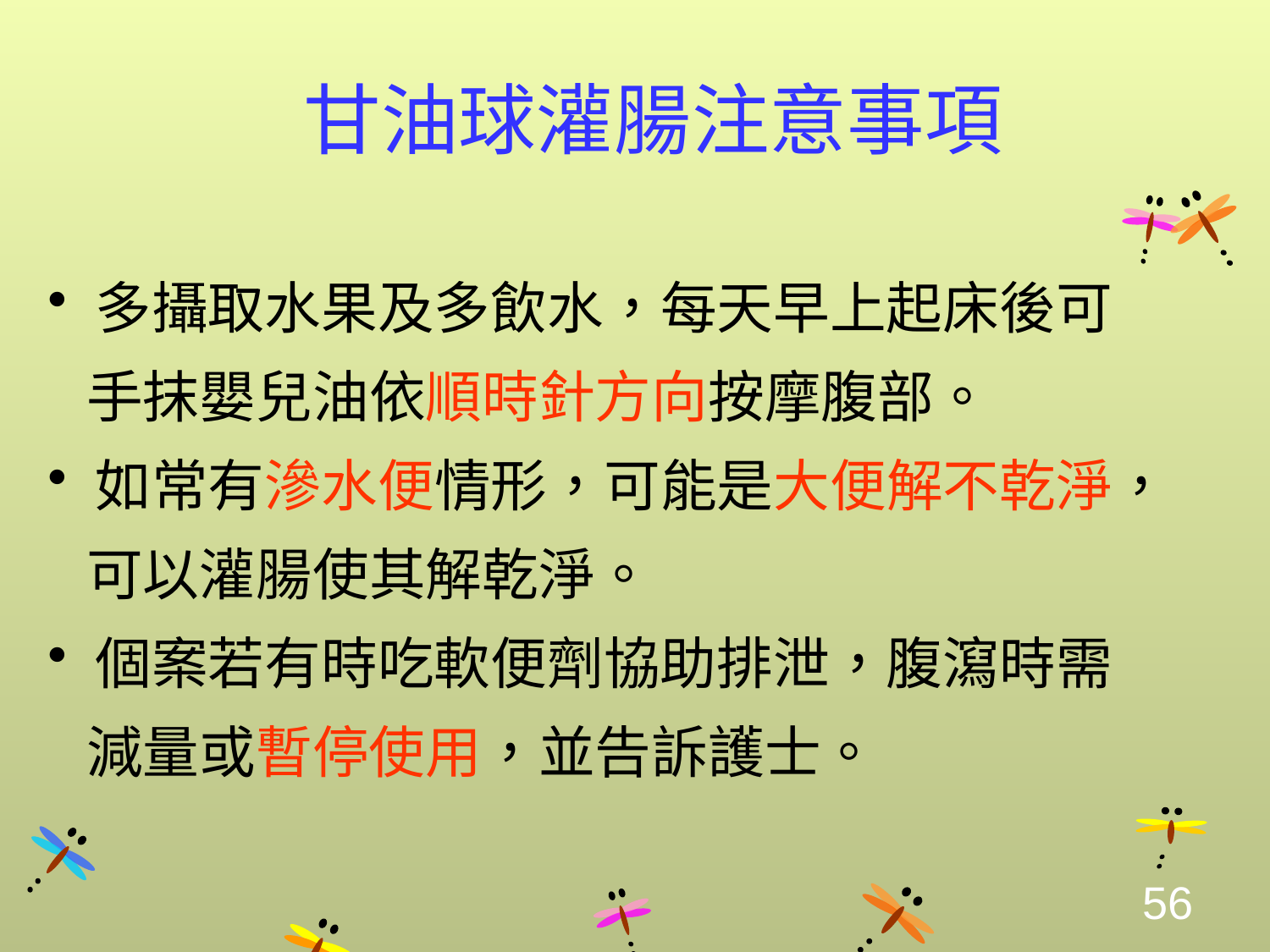

甘油球灌腸注意事項
多攝取水果及多飲水，每天早上起床後可
  手抹嬰兒油依順時針方向按摩腹部。
如常有滲水便情形，可能是大便解不乾淨，
  可以灌腸使其解乾淨。
個案若有時吃軟便劑協助排泄，腹瀉時需
  減量或暫停使用，並告訴護士。
56